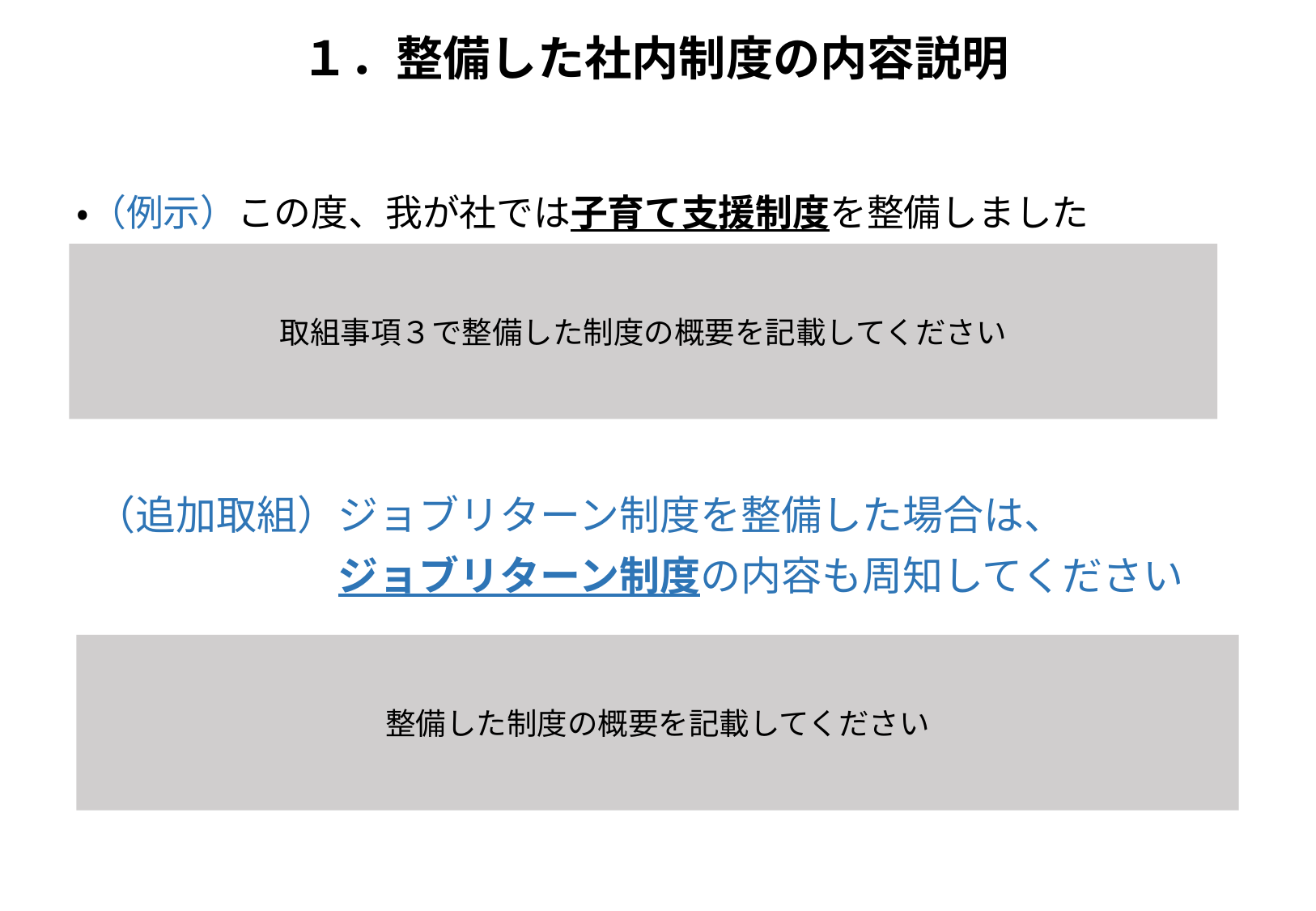

# １．整備した社内制度の内容説明
・（例示）この度、我が社では子育て支援制度を整備しました
取組事項３で整備した制度の概要を記載してください
（追加取組）ジョブリターン制度を整備した場合は、
　　　　　　ジョブリターン制度の内容も周知してください
整備した制度の概要を記載してください